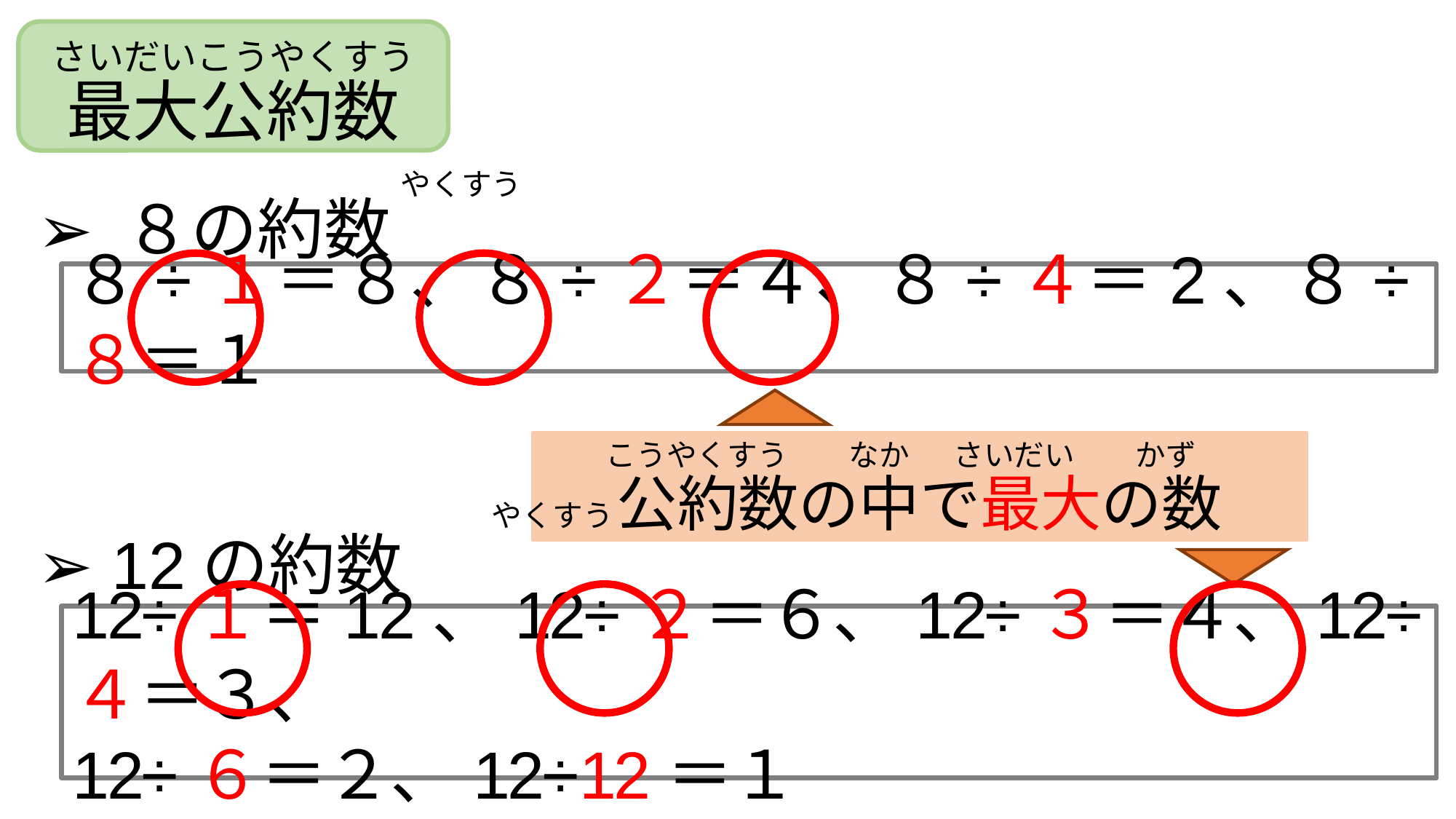

最大公約数

➢ ８の約数

➢ 12の約数
さいだいこうやくすう
　　　　　　　　　　 　　やくすう

８÷１＝８、８÷２＝４、８÷４＝2、８÷８＝１

公約数の中で最大の数
　　 こうやくすう　　なか　  さいだい　　かず
　　　　　　　　　　　　　　　 やくすう

12÷１＝12、12÷２＝６、12÷３＝４、12÷４＝３、
12÷６＝２、12÷12＝１